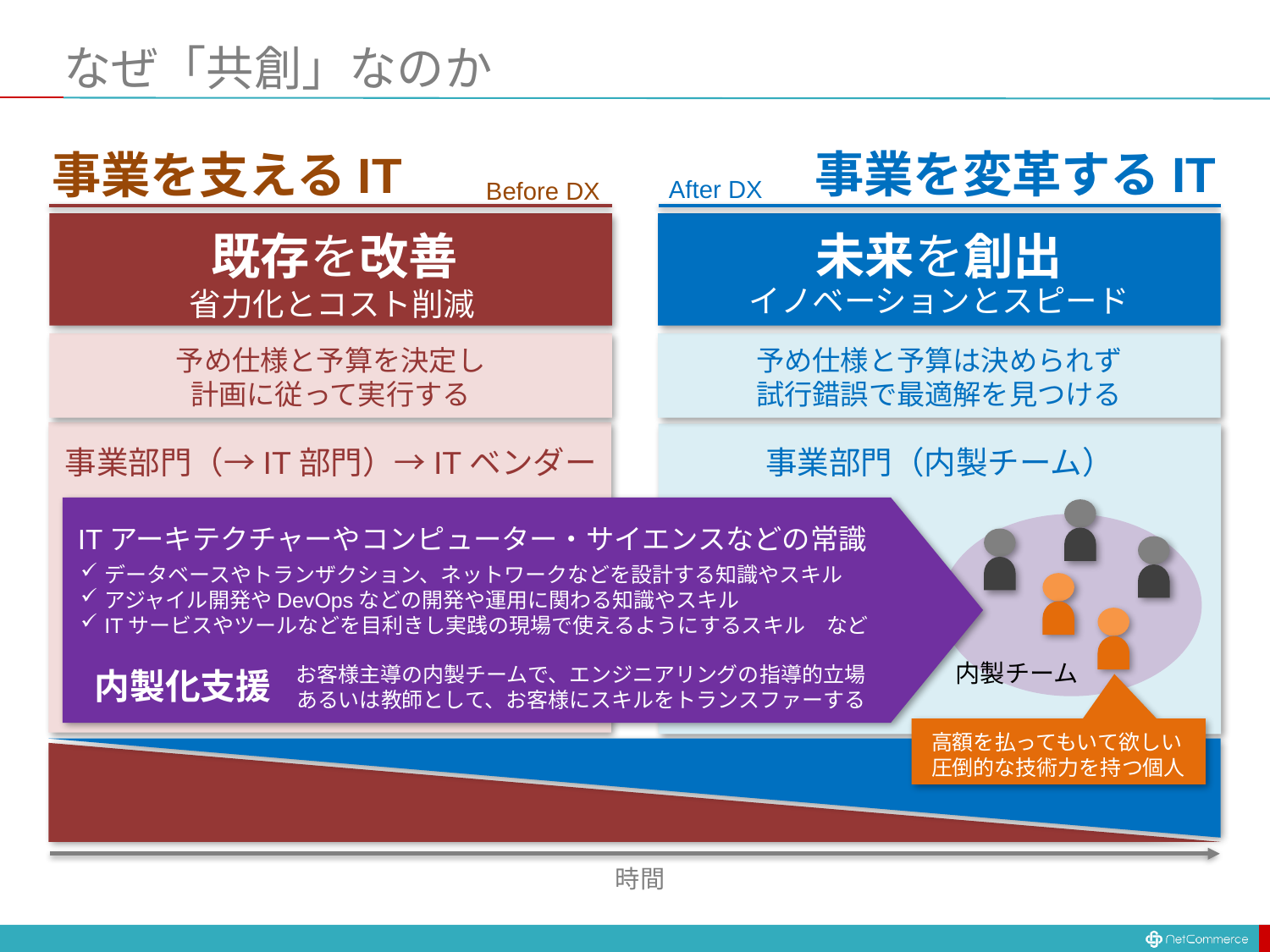

# なぜ「共創」なのか
事業を変革するIT
事業を支えるIT
After DX
Before DX

既存を改善
未来を創出
イノベーションとスピード
省力化とコスト削減

予め仕様と予算を決定し
計画に従って実行する
予め仕様と予算は決められず
試行錯誤で最適解を見つける

事業部門（→IT部門）→ITベンダー
事業部門（内製チーム）

ITアーキテクチャーやコンピューター・サイエンスなどの常識

データベースやトランザクション、ネットワークなどを設計する知識やスキル
アジャイル開発やDevOpsなどの開発や運用に関わる知識やスキル
ITサービスやツールなどを目利きし実践の現場で使えるようにするスキル　など

内製チーム
お客様主導の内製チームで、エンジニアリングの指導的立場
あるいは教師として、お客様にスキルをトランスファーする
内製化支援

高額を払ってもいて欲しい
圧倒的な技術力を持つ個人

 時間